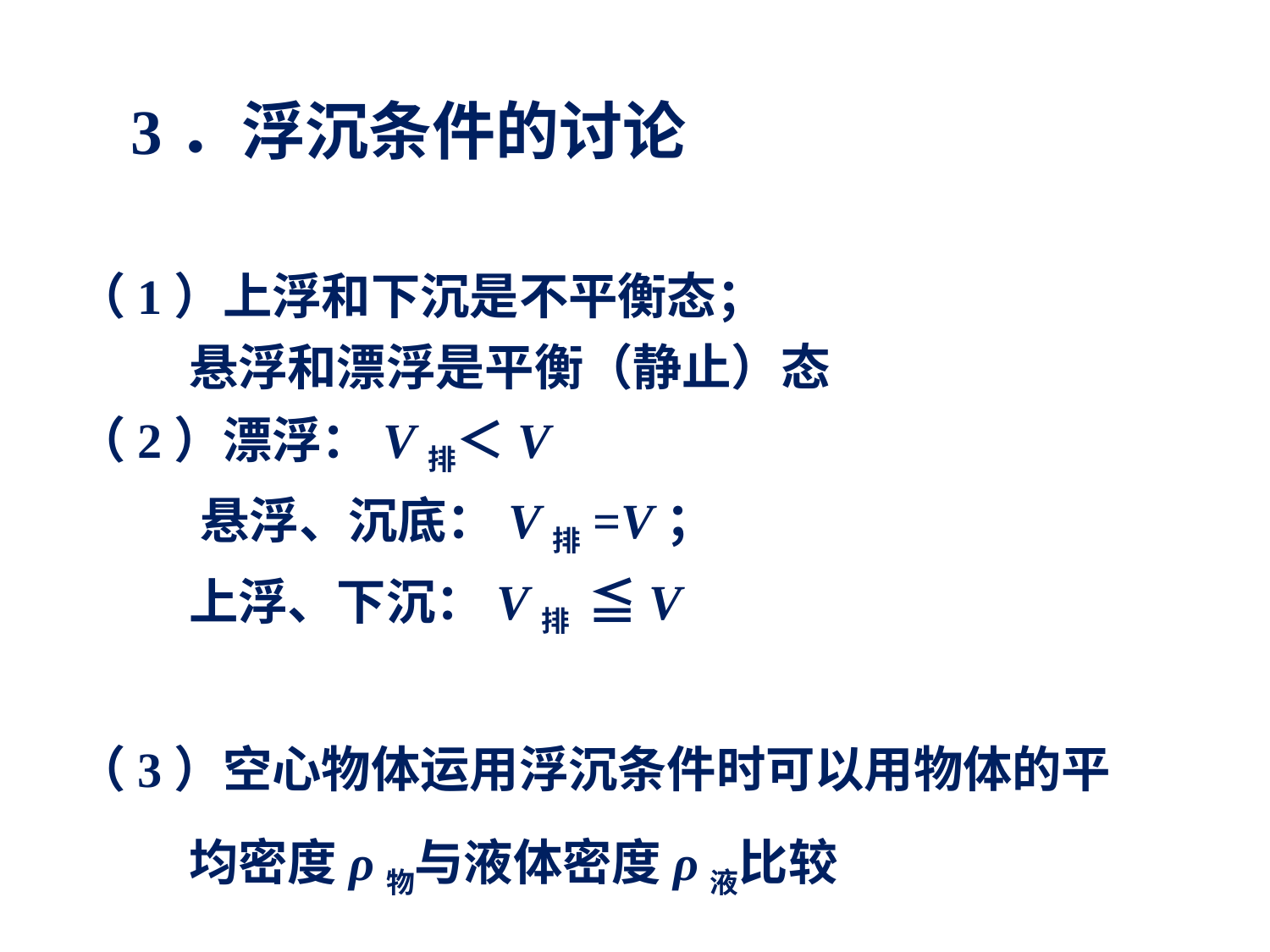

3．浮沉条件的讨论
（1）上浮和下沉是不平衡态；
         悬浮和漂浮是平衡（静止）态
（2）漂浮：V排＜V
          悬浮、沉底：V排=V；
         上浮、下沉：V排  ≦V

（3）空心物体运用浮沉条件时可以用物体的平
         均密度ρ物与液体密度ρ液比较